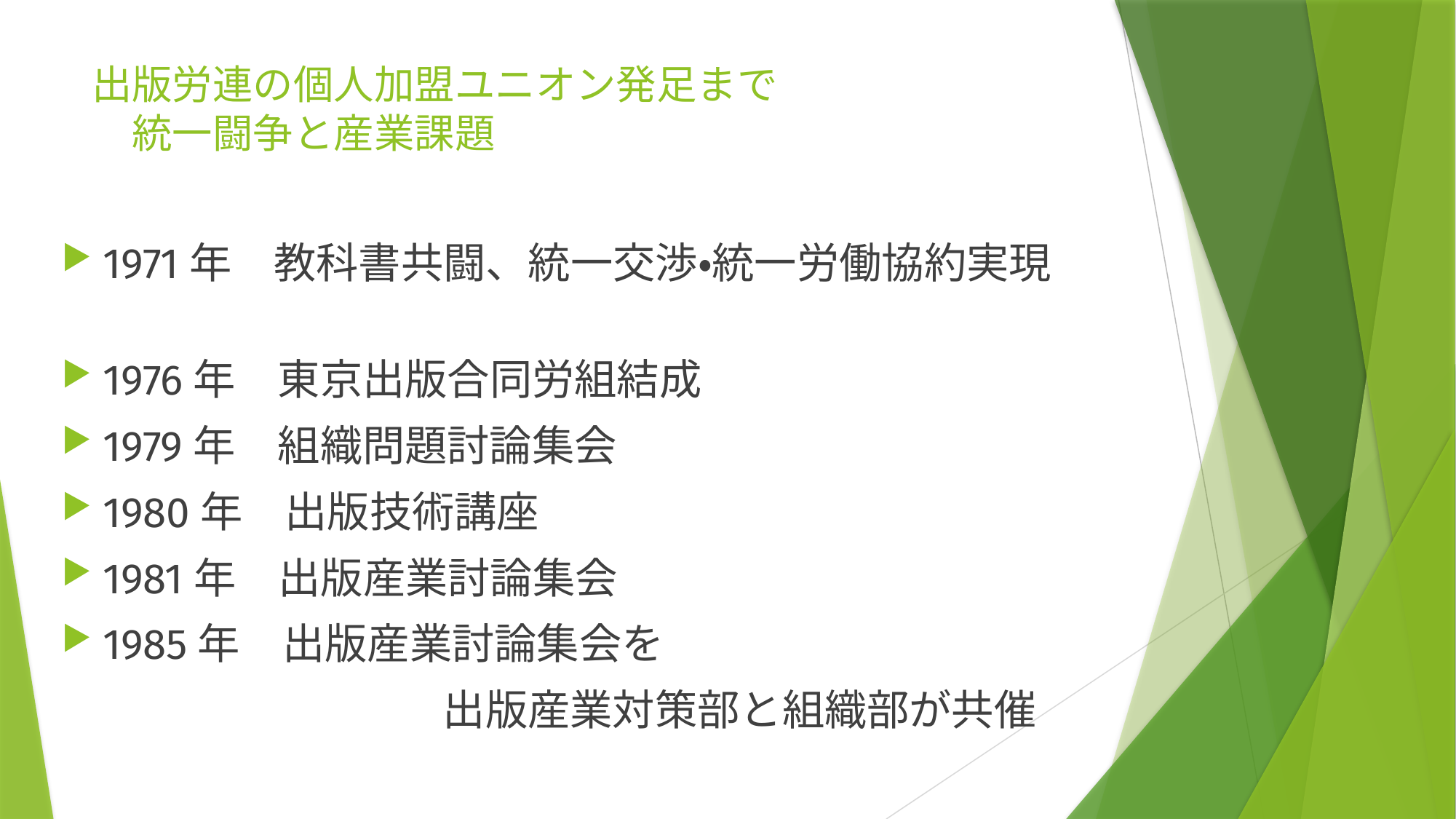

# 出版労連の個人加盟ユニオン発足まで 　統一闘争と産業課題
1971年　教科書共闘、統一交渉・統一労働協約実現
1976年　東京出版合同労組結成
1979年　組織問題討論集会
1980年　出版技術講座
1981年　出版産業討論集会
1985年　出版産業討論集会を
　　　　　　　　　出版産業対策部と組織部が共催